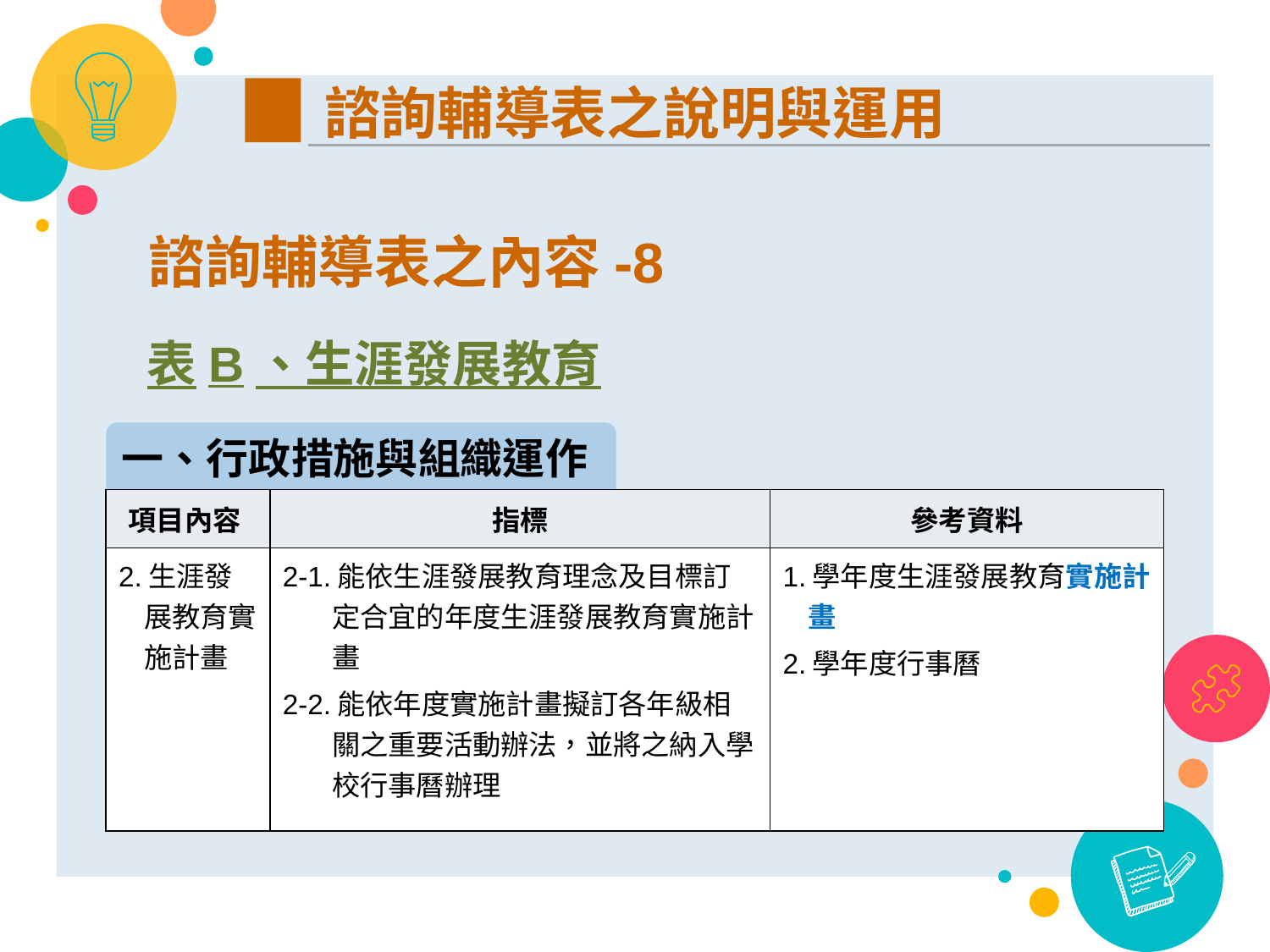

諮詢輔導表之說明與運用

諮詢輔導表之內容-8
表B、生涯發展教育
一、行政措施與組織運作
| 項目內容 | 指標 | 參考資料 |
| --- | --- | --- |
| 2.生涯發展教育實施計畫 | 2-1.能依生涯發展教育理念及目標訂定合宜的年度生涯發展教育實施計畫 2-2.能依年度實施計畫擬訂各年級相關之重要活動辦法，並將之納入學校行事曆辦理 | 1.學年度生涯發展教育實施計畫 2.學年度行事曆 |